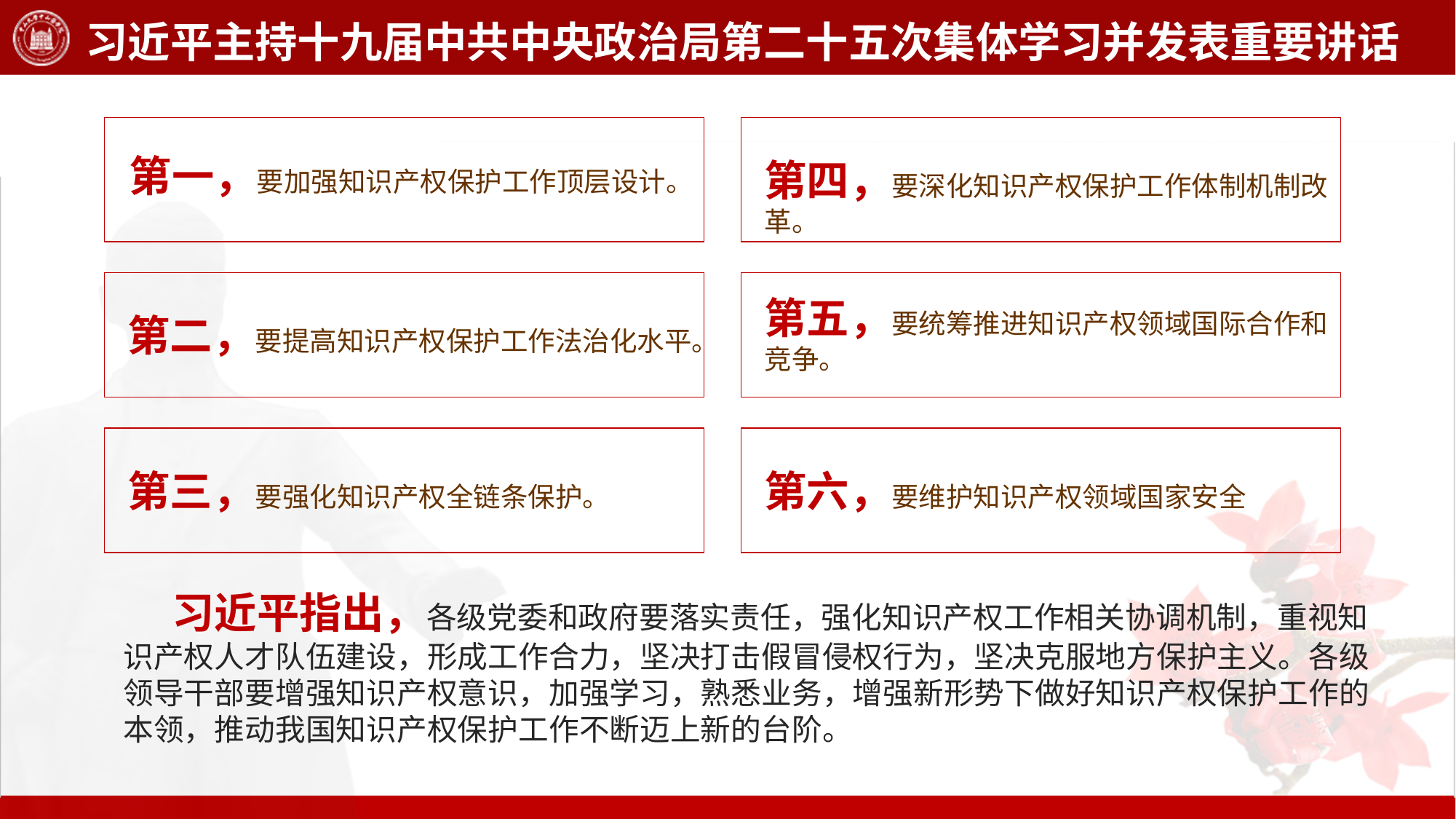

习近平主持十九届中共中央政治局第二十五次集体学习并发表重要讲话

第一，要加强知识产权保护工作顶层设计。

第四，要深化知识产权保护工作体制机制改革。

第五，要统筹推进知识产权领域国际合作和竞争。

第二，要提高知识产权保护工作法治化水平。

第六，要维护知识产权领域国家安全

第三，要强化知识产权全链条保护。
    习近平指出，各级党委和政府要落实责任，强化知识产权工作相关协调机制，重视知识产权人才队伍建设，形成工作合力，坚决打击假冒侵权行为，坚决克服地方保护主义。各级领导干部要增强知识产权意识，加强学习，熟悉业务，增强新形势下做好知识产权保护工作的本领，推动我国知识产权保护工作不断迈上新的台阶。